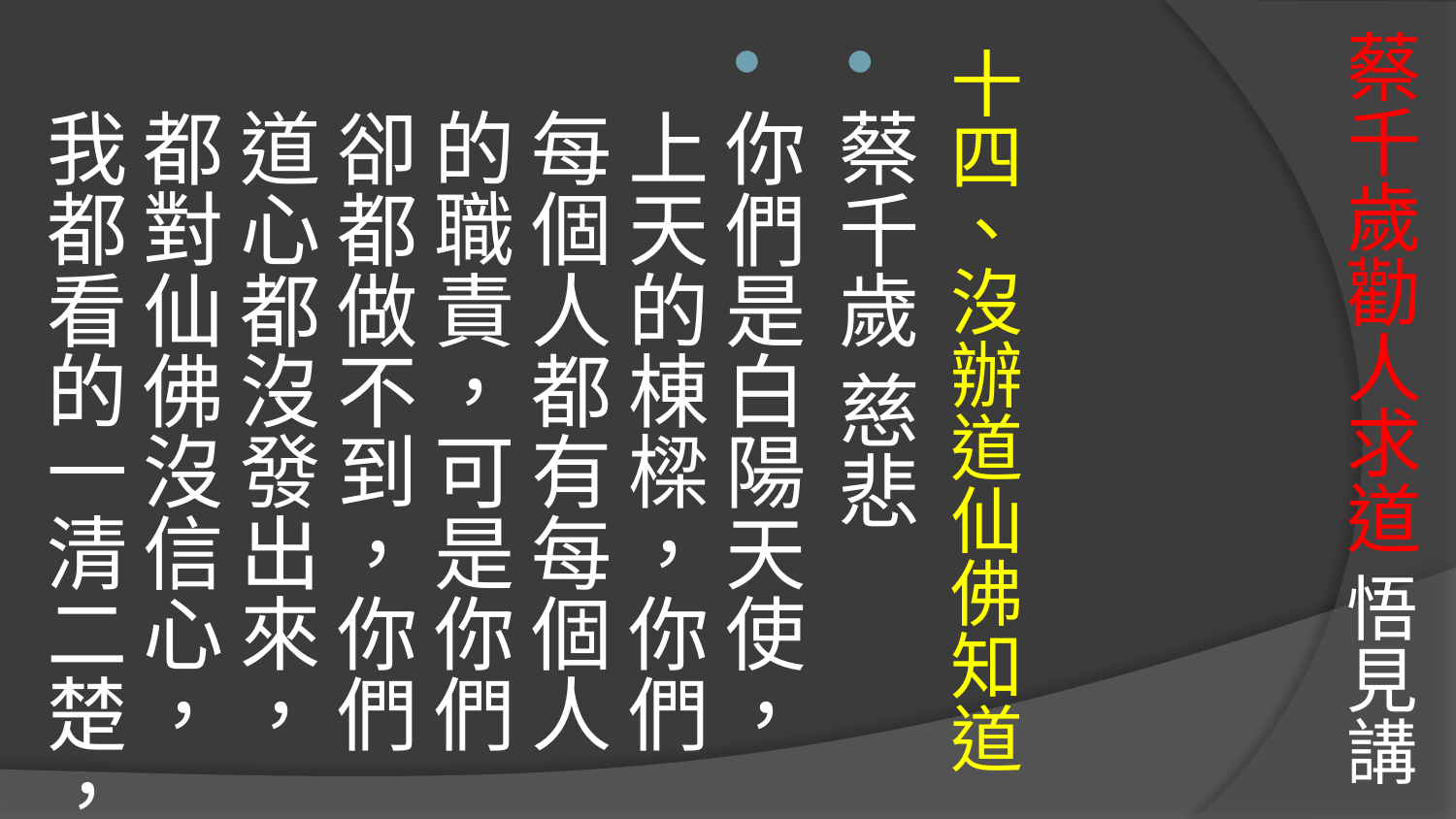

# 蔡千歲勸人求道 悟見講
十四、沒辦道仙佛知道
蔡千歲 慈悲
你們是白陽天使，上天的棟樑，你們每個人都有每個人的職責，可是你們卻都做不到，你們道心都沒發出來，都對仙佛沒信心，我都看的一清二楚，